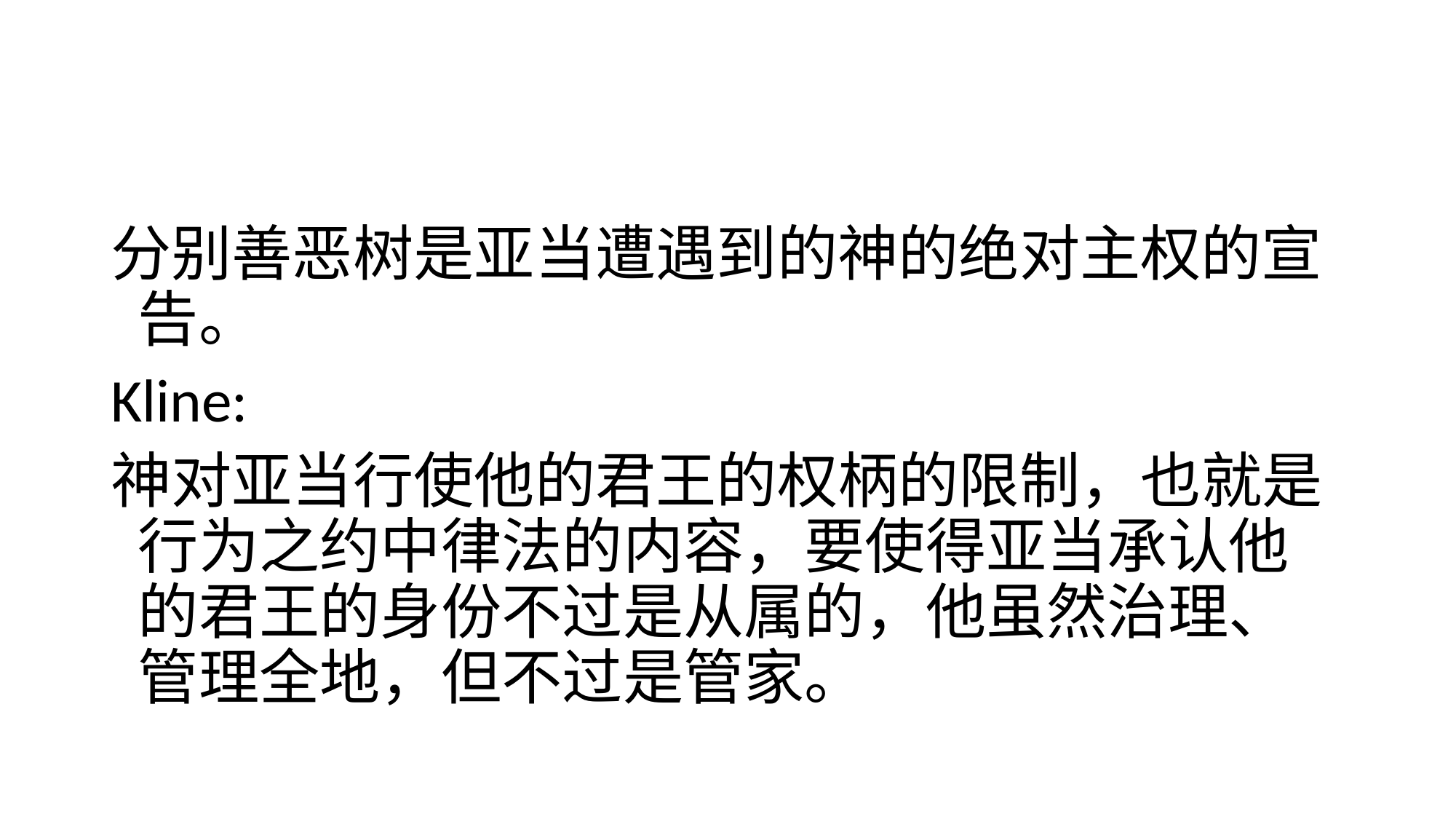

#
分别善恶树是亚当遭遇到的神的绝对主权的宣告。
Kline:
神对亚当行使他的君王的权柄的限制，也就是行为之约中律法的内容，要使得亚当承认他的君王的身份不过是从属的，他虽然治理、管理全地，但不过是管家。